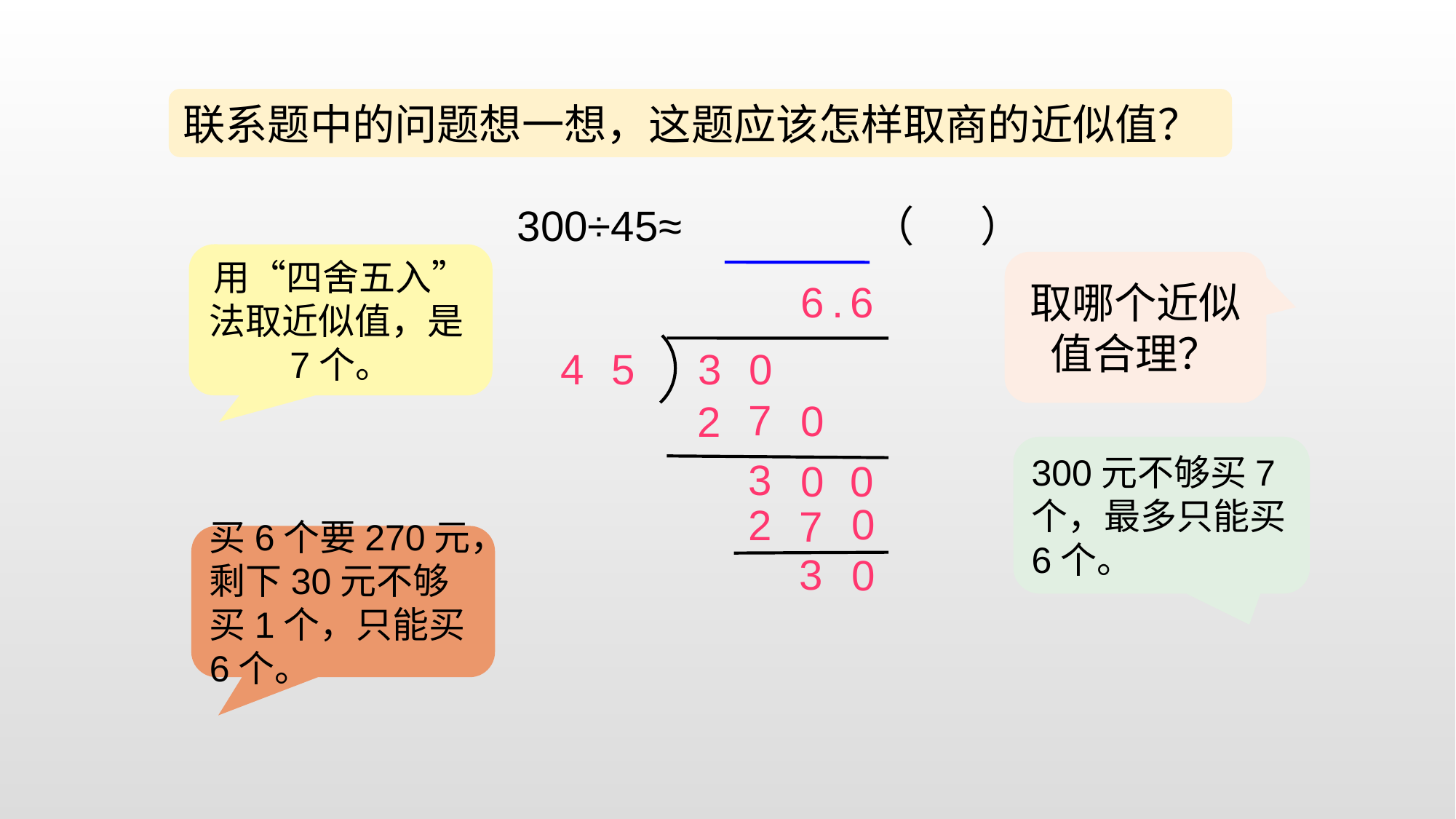

联系题中的问题想一想，这题应该怎样取商的近似值？
300÷45≈
（       ）
用“四舍五入”法取近似值，是7个。
取哪个近似值合理？
6
.
6

4
5
3
0
7
0
2
300元不够买7个，最多只能买6个。
3
0
0
0
2
7
买6个要270元，剩下30元不够买1个，只能买6个。
3
0